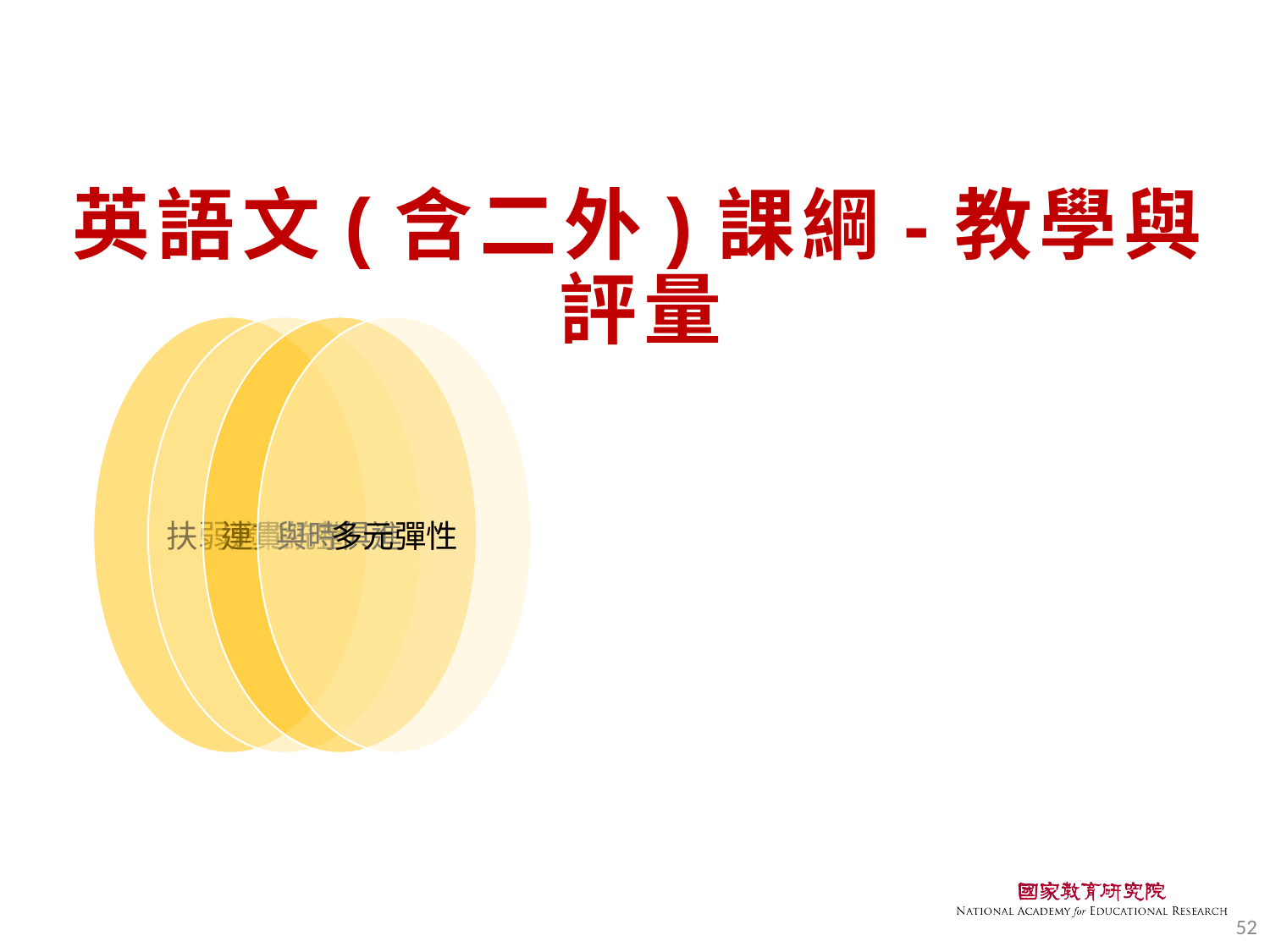

# 英語文(含二外)課綱-教學與評量
扶弱適性
連貫統整
與時俱進
多元彈性
52